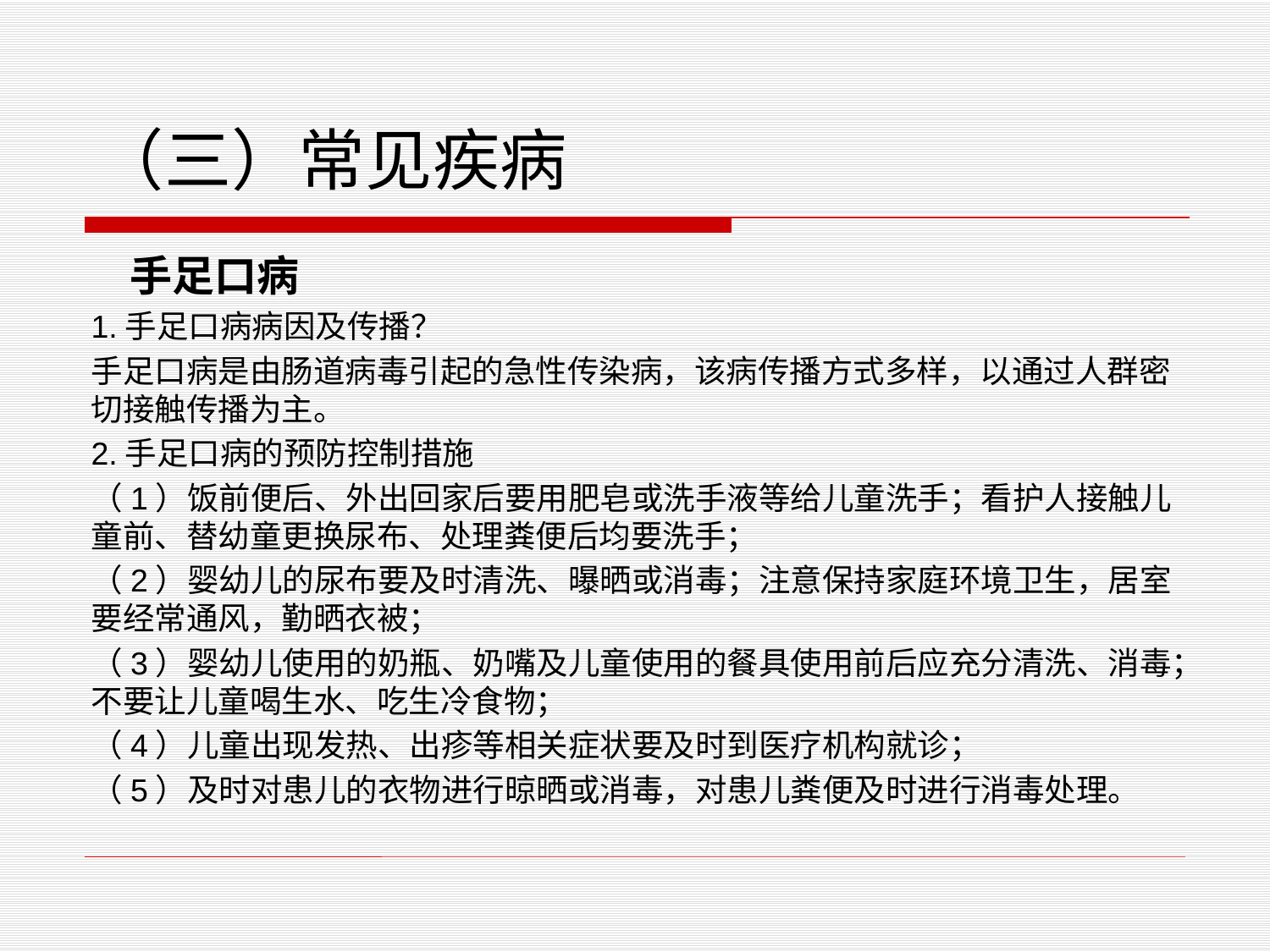

# （三）常见疾病
   手足口病
1.手足口病病因及传播？
手足口病是由肠道病毒引起的急性传染病，该病传播方式多样，以通过人群密切接触传播为主。
2.手足口病的预防控制措施
（1）饭前便后、外出回家后要用肥皂或洗手液等给儿童洗手；看护人接触儿童前、替幼童更换尿布、处理粪便后均要洗手；
（2）婴幼儿的尿布要及时清洗、曝晒或消毒；注意保持家庭环境卫生，居室要经常通风，勤晒衣被；
（3）婴幼儿使用的奶瓶、奶嘴及儿童使用的餐具使用前后应充分清洗、消毒；不要让儿童喝生水、吃生冷食物；
（4）儿童出现发热、出疹等相关症状要及时到医疗机构就诊；
（5）及时对患儿的衣物进行晾晒或消毒，对患儿粪便及时进行消毒处理。